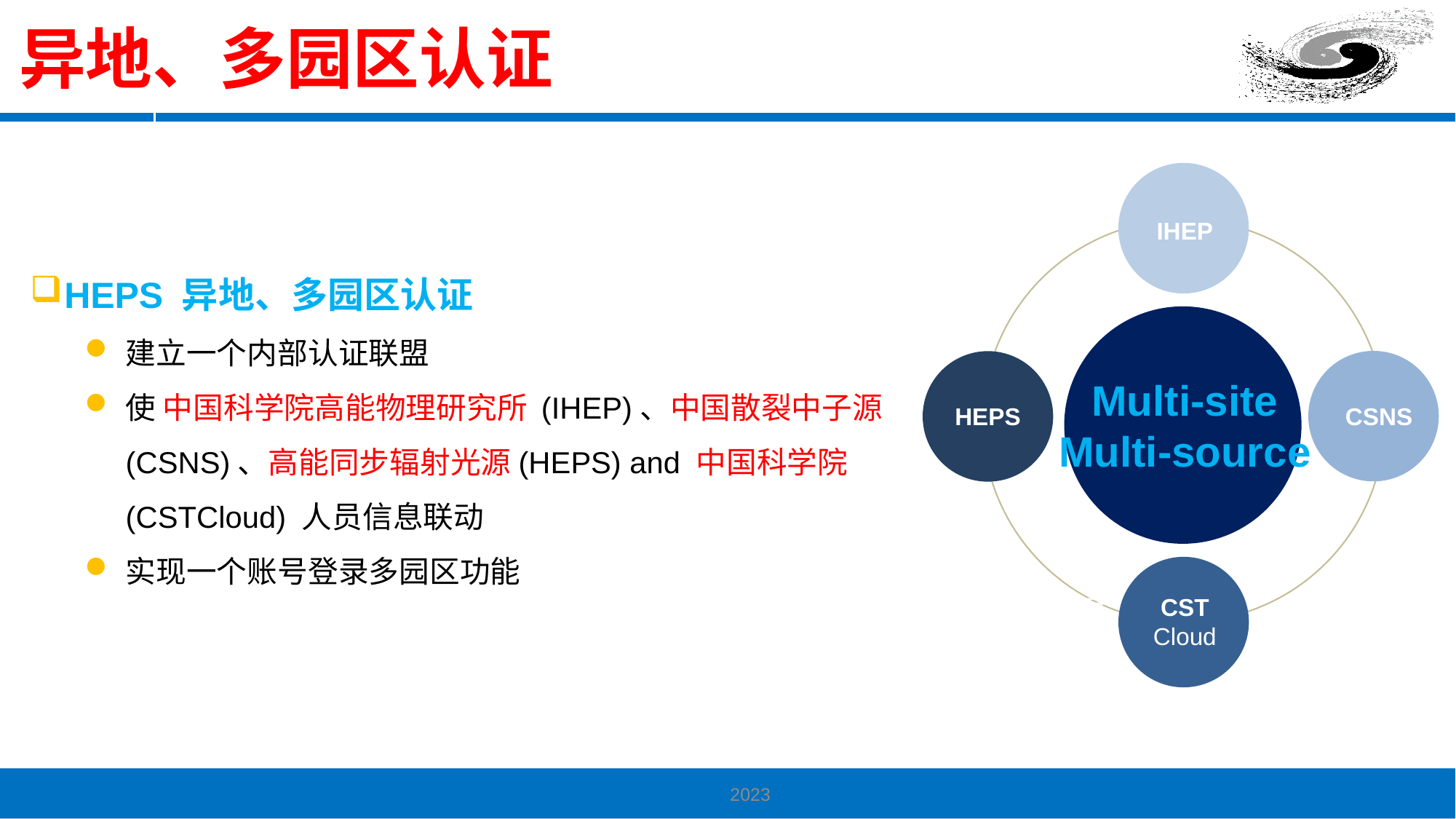

# 异地、多园区认证

IHEP

HEPS 异地、多园区认证
建立一个内部认证联盟
使 中国科学院高能物理研究所 (IHEP)、中国散裂中子源(CSNS)、高能同步辐射光源(HEPS) and 中国科学院(CSTCloud) 人员信息联动
实现一个账号登录多园区功能

Multi-site Multi-source
HEPS
CSNS

添加文字
CST
Cloud
2023
9